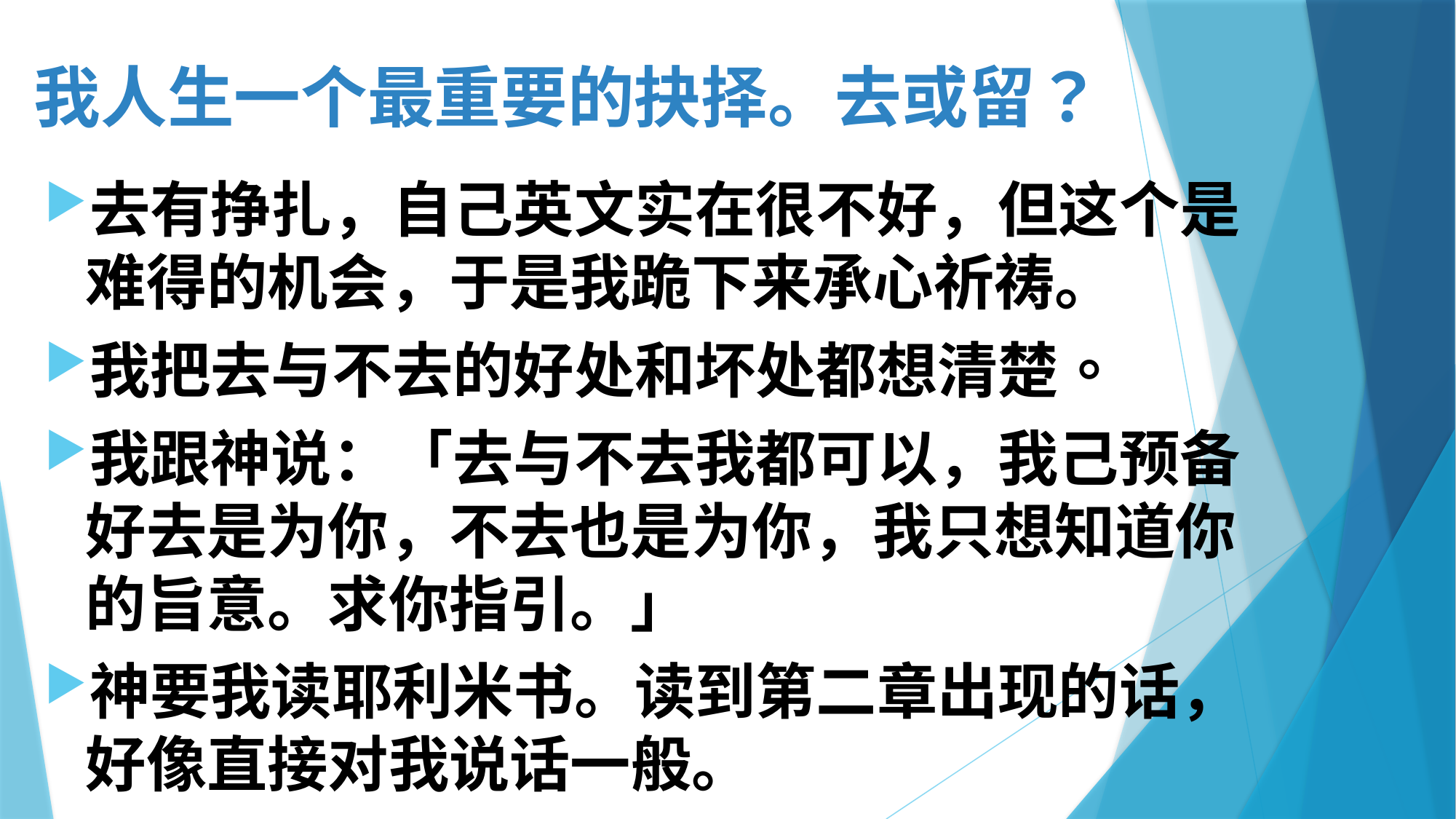

# 我人生一个最重要的抉择。去或留？
去有挣扎，自己英文实在很不好，但这个是难得的机会，于是我跪下来承心祈祷。
我把去与不去的好处和坏处都想清楚。
我跟神说：「去与不去我都可以，我己预备好去是为你，不去也是为你，我只想知道你的旨意。求你指引。」
神要我读耶利米书。读到第二章出现的话，好像直接对我说话一般。